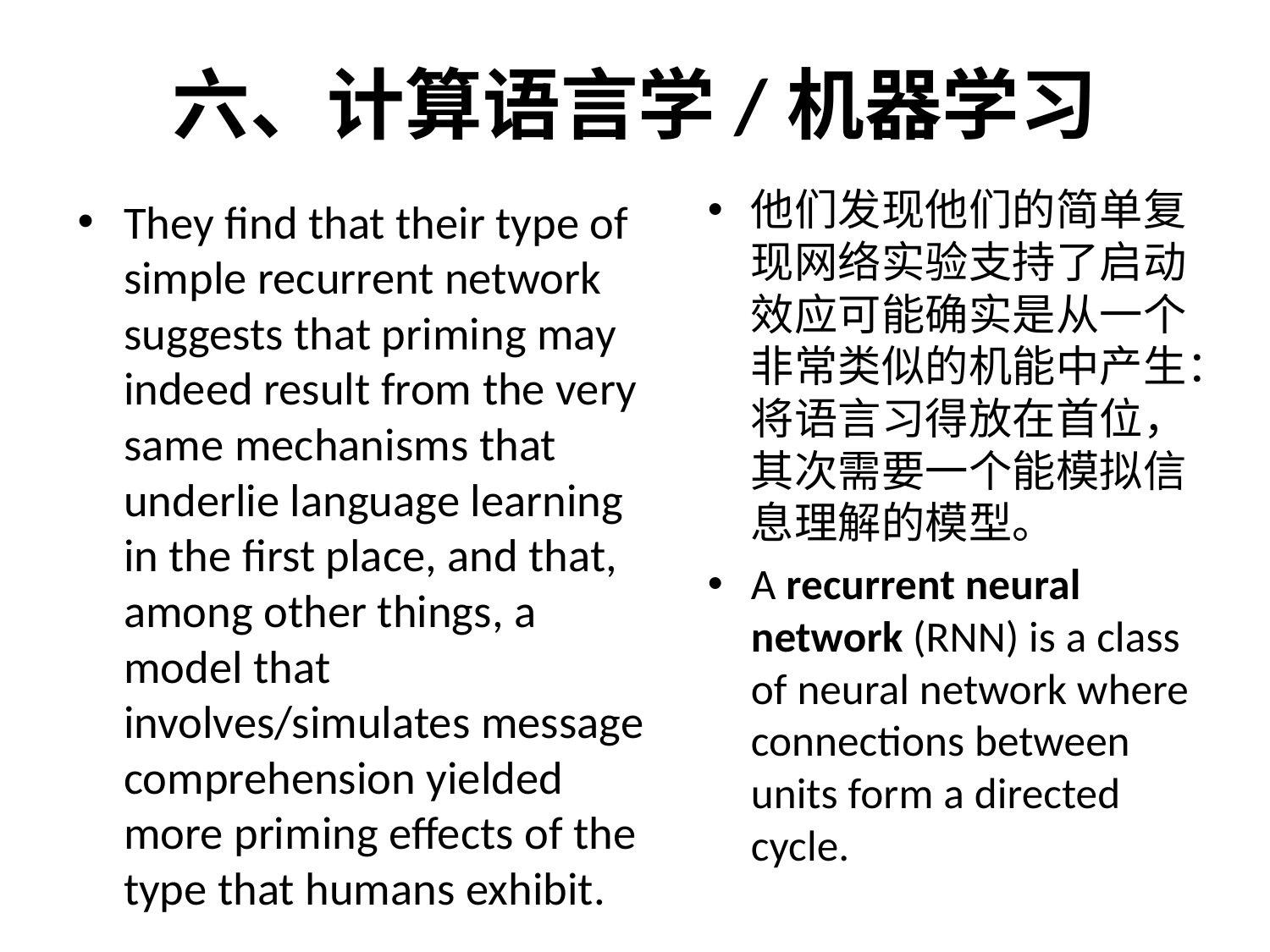

# 六、计算语言学/机器学习
他们发现他们的简单复现网络实验支持了启动效应可能确实是从一个非常类似的机能中产生：将语言习得放在首位，其次需要一个能模拟信息理解的模型。
A recurrent neural network (RNN) is a class of neural network where connections between units form a directed cycle.
They find that their type of simple recurrent network suggests that priming may indeed result from the very same mechanisms that underlie language learning in the first place, and that, among other things, a model that involves/simulates message comprehension yielded more priming effects of the type that humans exhibit.